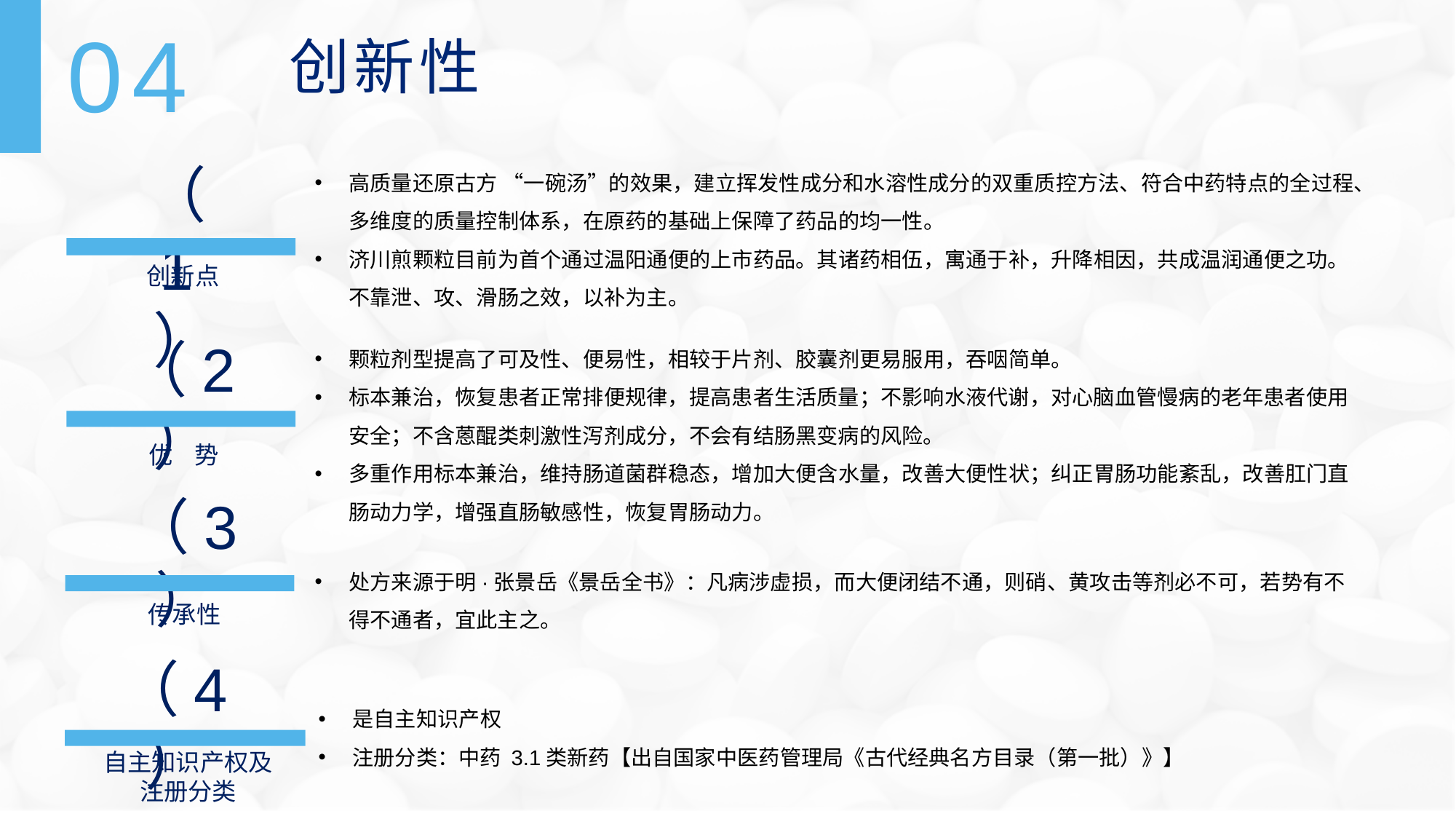

04
创新性
（1）
高质量还原古方 “一碗汤”的效果，建立挥发性成分和水溶性成分的双重质控方法、符合中药特点的全过程、多维度的质量控制体系，在原药的基础上保障了药品的均一性。
济川煎颗粒目前为首个通过温阳通便的上市药品。其诸药相伍，寓通于补，升降相因，共成温润通便之功。不靠泄、攻、滑肠之效，以补为主。

创新点
（2）
颗粒剂型提高了可及性、便易性，相较于片剂、胶囊剂更易服用，吞咽简单。
标本兼治，恢复患者正常排便规律，提高患者生活质量；不影响水液代谢，对心脑血管慢病的老年患者使用 安全；不含蒽醌类刺激性泻剂成分，不会有结肠黑变病的风险。
多重作用标本兼治，维持肠道菌群稳态，增加大便含水量，改善大便性状；纠正胃肠功能紊乱，改善肛门直肠动力学，增强直肠敏感性，恢复胃肠动力。

优    势
（3）
处方来源于明·张景岳《景岳全书》：凡病涉虚损，而大便闭结不通，则硝、黄攻击等剂必不可，若势有不得不通者，宜此主之。

传承性
（4）
是自主知识产权
注册分类：中药 3.1类新药【出自国家中医药管理局《古代经典名方目录（第一批）》】

自主知识产权及
注册分类